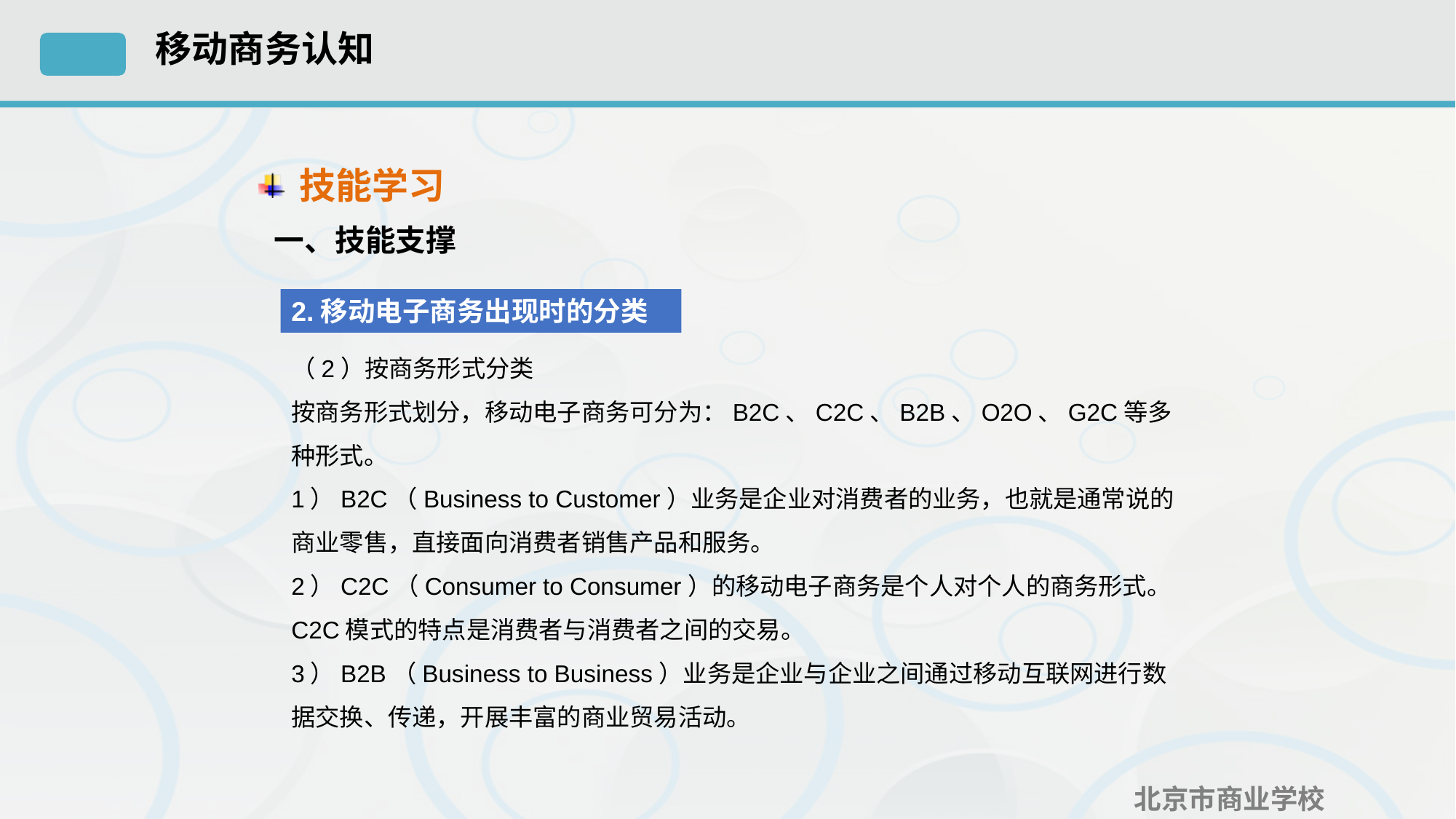

技能学习
一、技能支撑
2.移动电子商务出现时的分类
（2）按商务形式分类
按商务形式划分，移动电子商务可分为：B2C、C2C、B2B、O2O、G2C等多种形式。
1）B2C（Business to Customer）业务是企业对消费者的业务，也就是通常说的商业零售，直接面向消费者销售产品和服务。
2）C2C（Consumer to Consumer）的移动电子商务是个人对个人的商务形式。C2C模式的特点是消费者与消费者之间的交易。
3）B2B（Business to Business）业务是企业与企业之间通过移动互联网进行数据交换、传递，开展丰富的商业贸易活动。